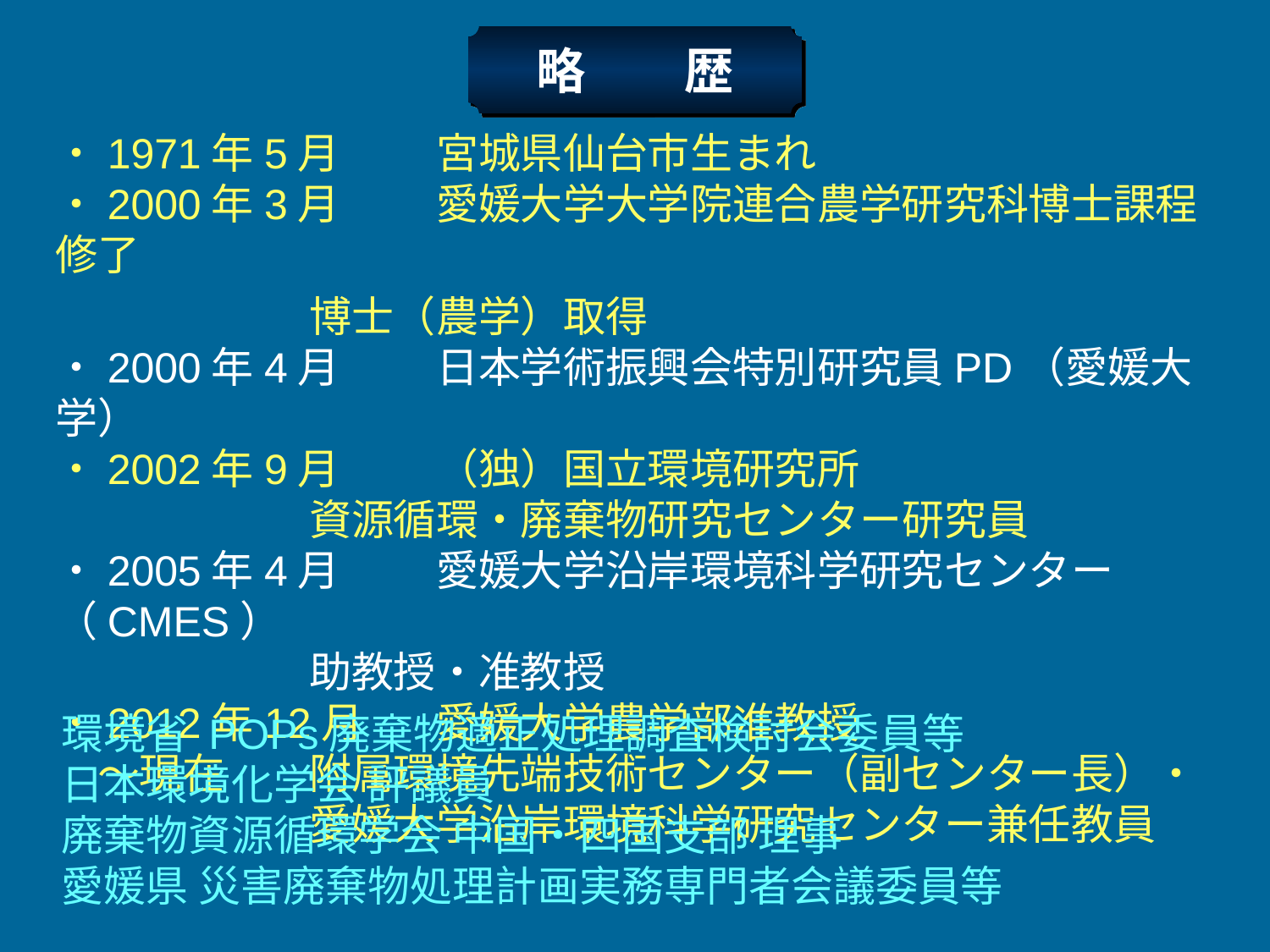

略　　歴
・1971年5月	宮城県仙台市生まれ
・2000年3月	愛媛大学大学院連合農学研究科博士課程修了
		博士（農学）取得
・2000年4月	日本学術振興会特別研究員PD（愛媛大学）
・2002年9月	（独）国立環境研究所
		資源循環・廃棄物研究センター研究員
・2005年4月	愛媛大学沿岸環境科学研究センター（CMES）
		助教授・准教授
・2012年12月	愛媛大学農学部准教授
　～現在	附属環境先端技術センター（副センター長）・
		愛媛大学沿岸環境科学研究センター兼任教員
環境省 POPs廃棄物適正処理調査検討会委員等
日本環境化学会 評議員
廃棄物資源循環学会 中国・四国支部 理事
愛媛県 災害廃棄物処理計画実務専門者会議委員等